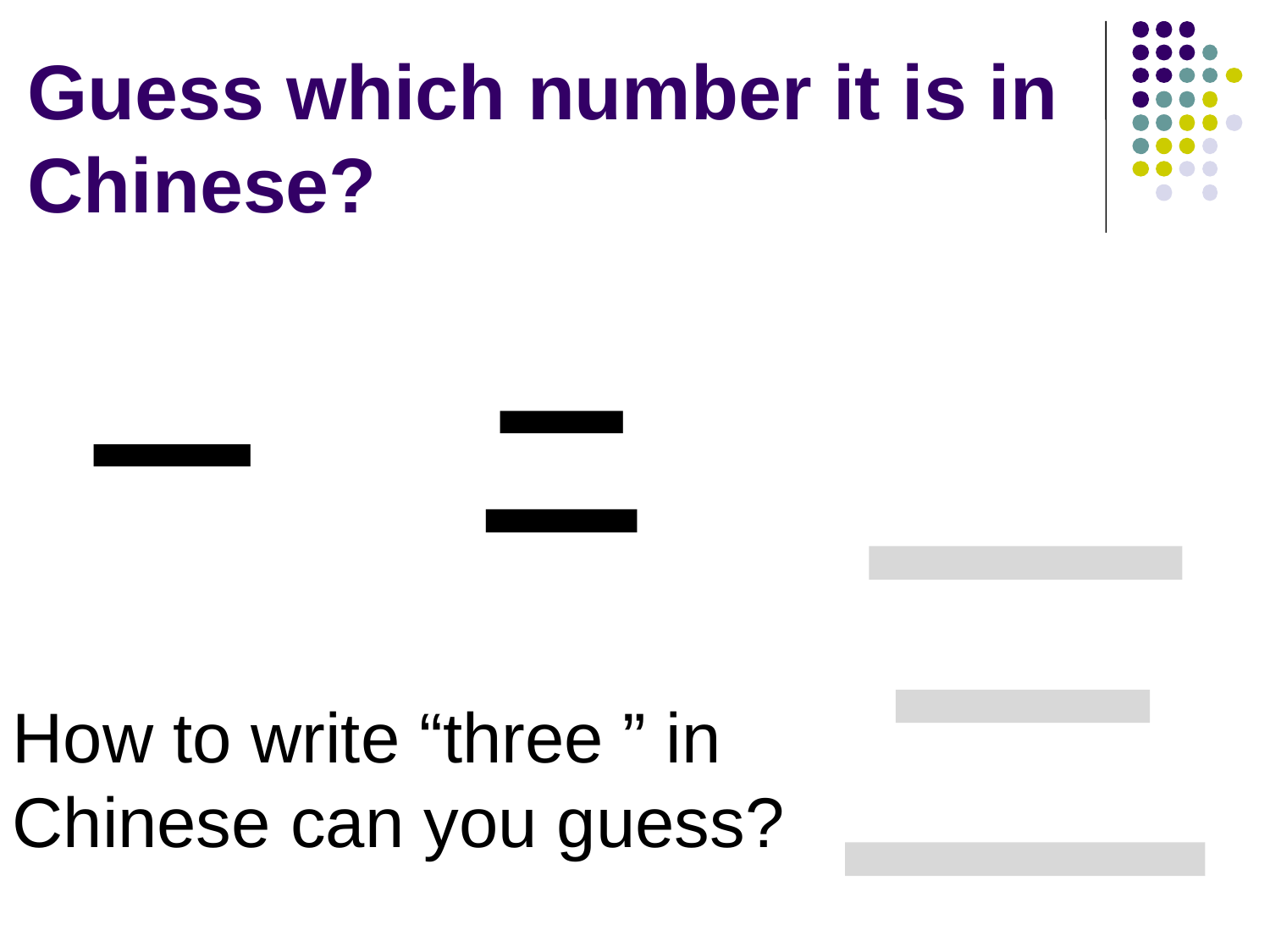

# Guess which number it is in Chinese?
一
二
三
How to write “three ” in Chinese can you guess?